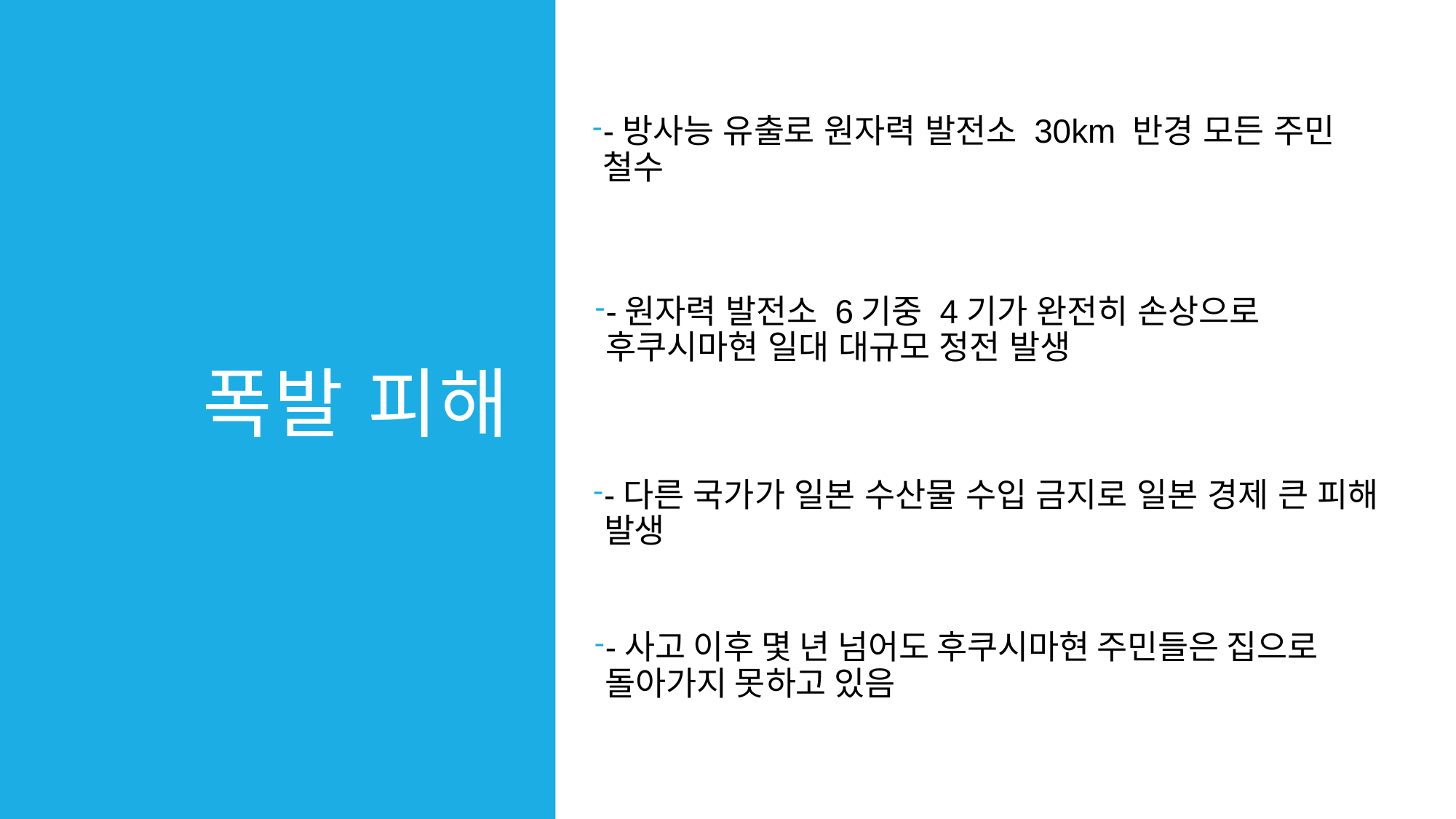

-방사능 유출로 원자력 발전소 30km 반경 모든 주민 철수
# 폭발 피해
-원자력 발전소 6기중 4기가 완전히 손상으로 후쿠시마현 일대 대규모 정전 발생
-다른 국가가 일본 수산물 수입 금지로 일본 경제 큰 피해 발생
-사고 이후 몇 년 넘어도 후쿠시마현 주민들은 집으로 돌아가지 못하고 있음